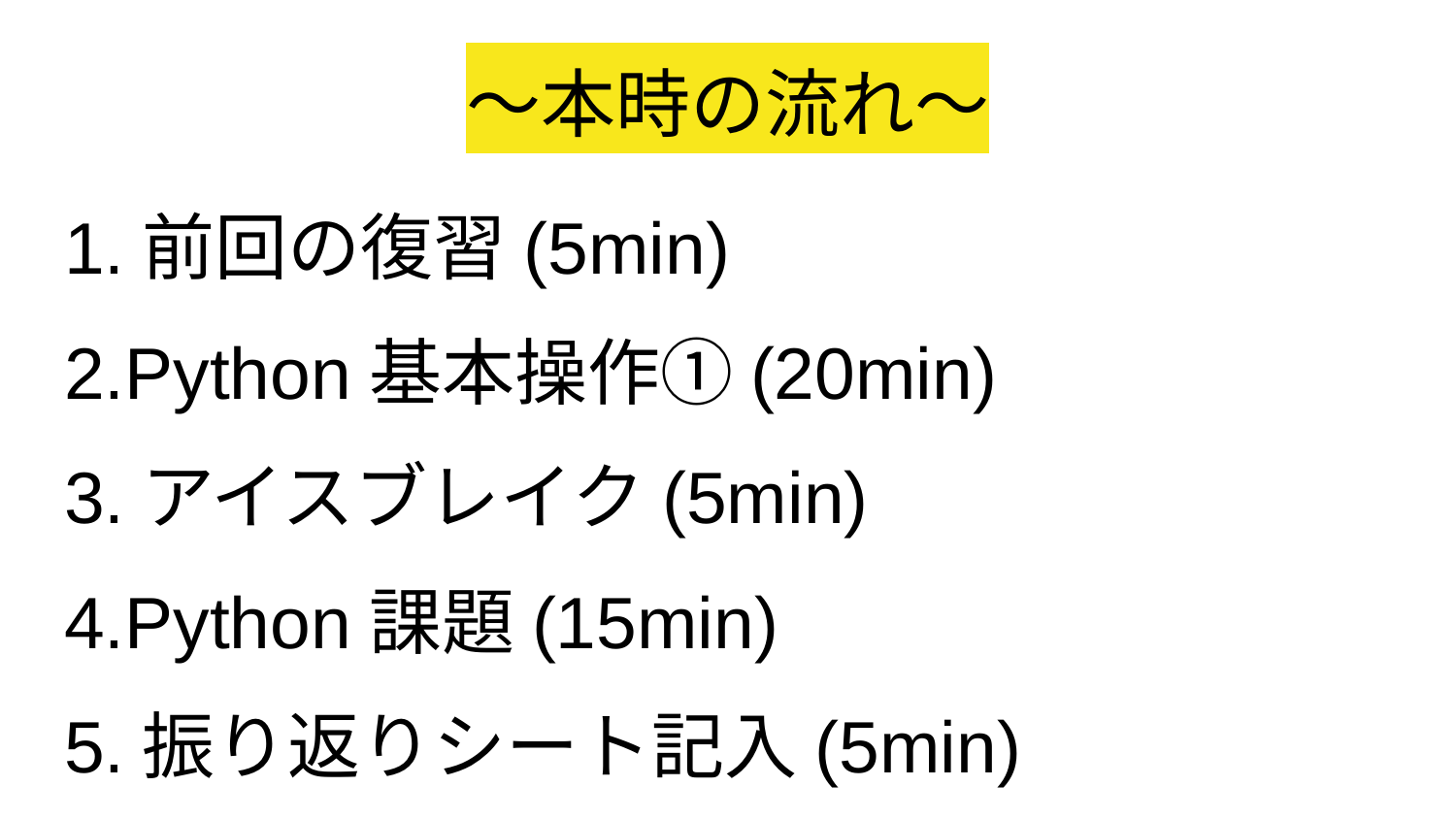

# ～本時の流れ～
1.前回の復習(5min)
2.Python基本操作①(20min)
3.アイスブレイク(5min)
4.Python課題(15min)
5.振り返りシート記入(5min)